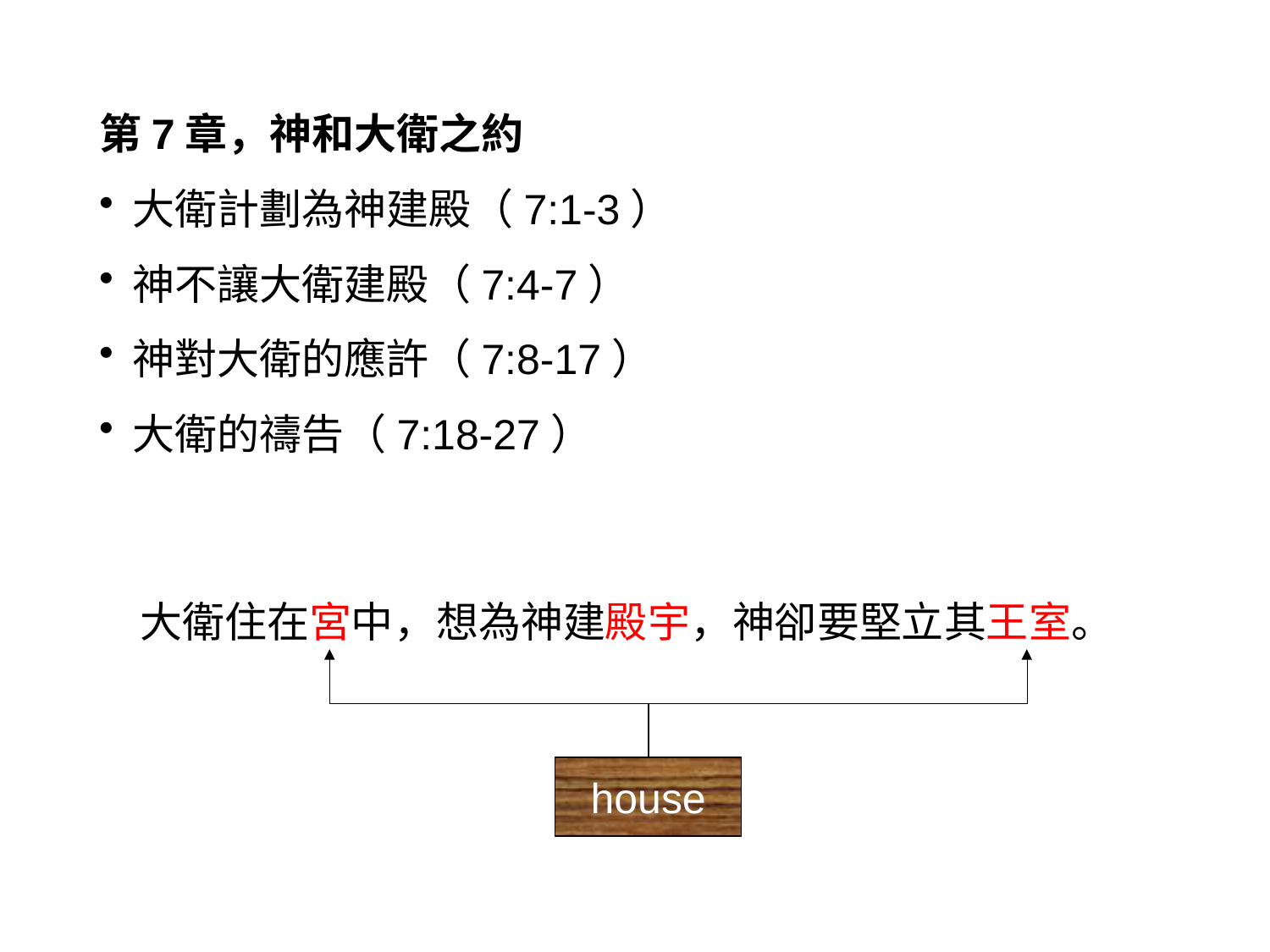

第7章，神和大衛之約
大衛計劃為神建殿（7:1-3）
神不讓大衛建殿（7:4-7）
神對大衛的應許（7:8-17）
大衛的禱告（7:18-27）

大衛住在宮中，想為神建殿宇，神卻要堅立其王室。

house